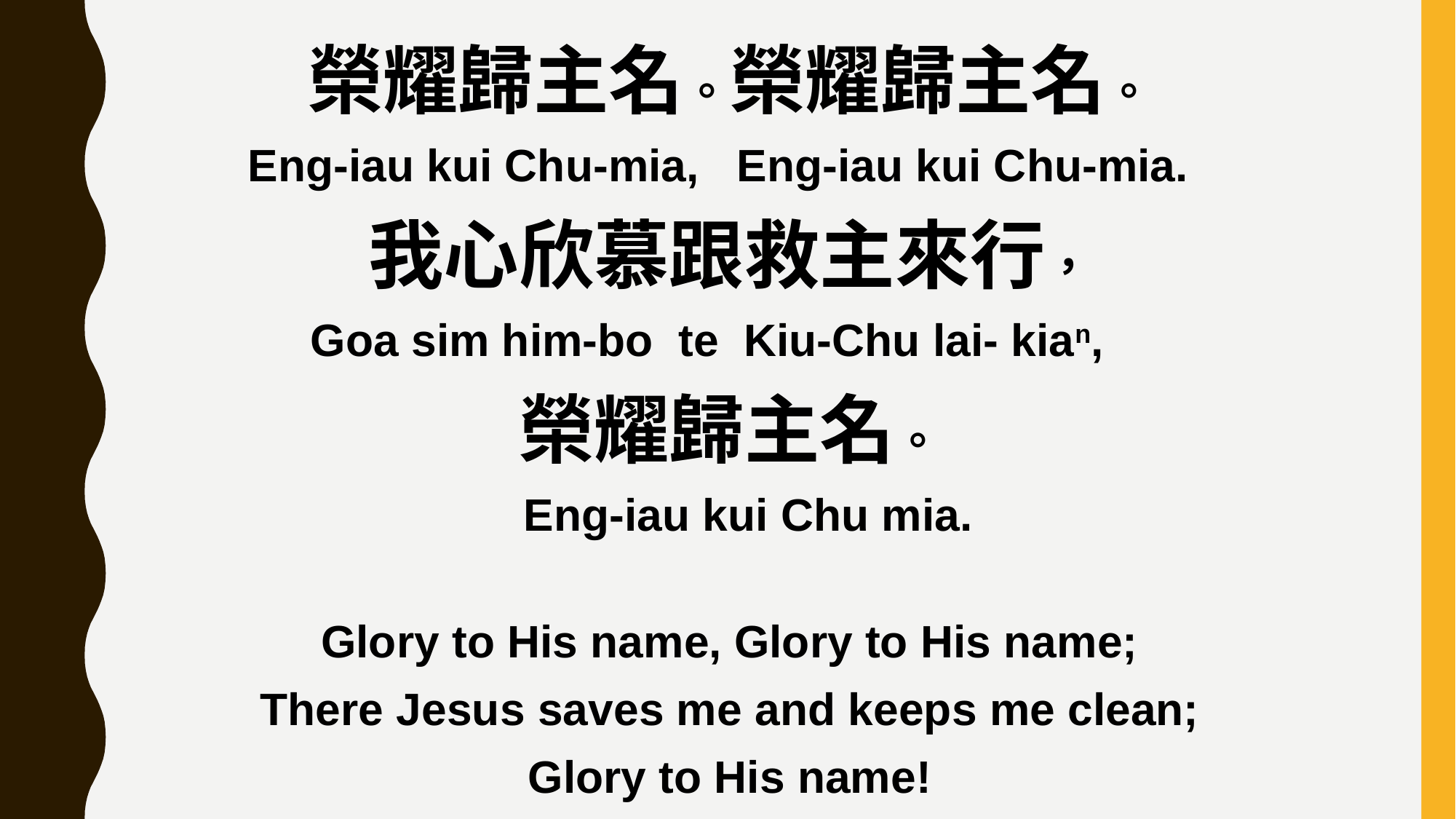

榮耀歸主名。榮耀歸主名。
    Eng-iau kui Chu-mia,   Eng-iau kui Chu-mia.
我心欣慕跟救主來行，
         Goa sim him-bo  te  Kiu-Chu lai- kian,
榮耀歸主名。
                          Eng-iau kui Chu mia.

Glory to His name, Glory to His name;
There Jesus saves me and keeps me clean;
Glory to His name!